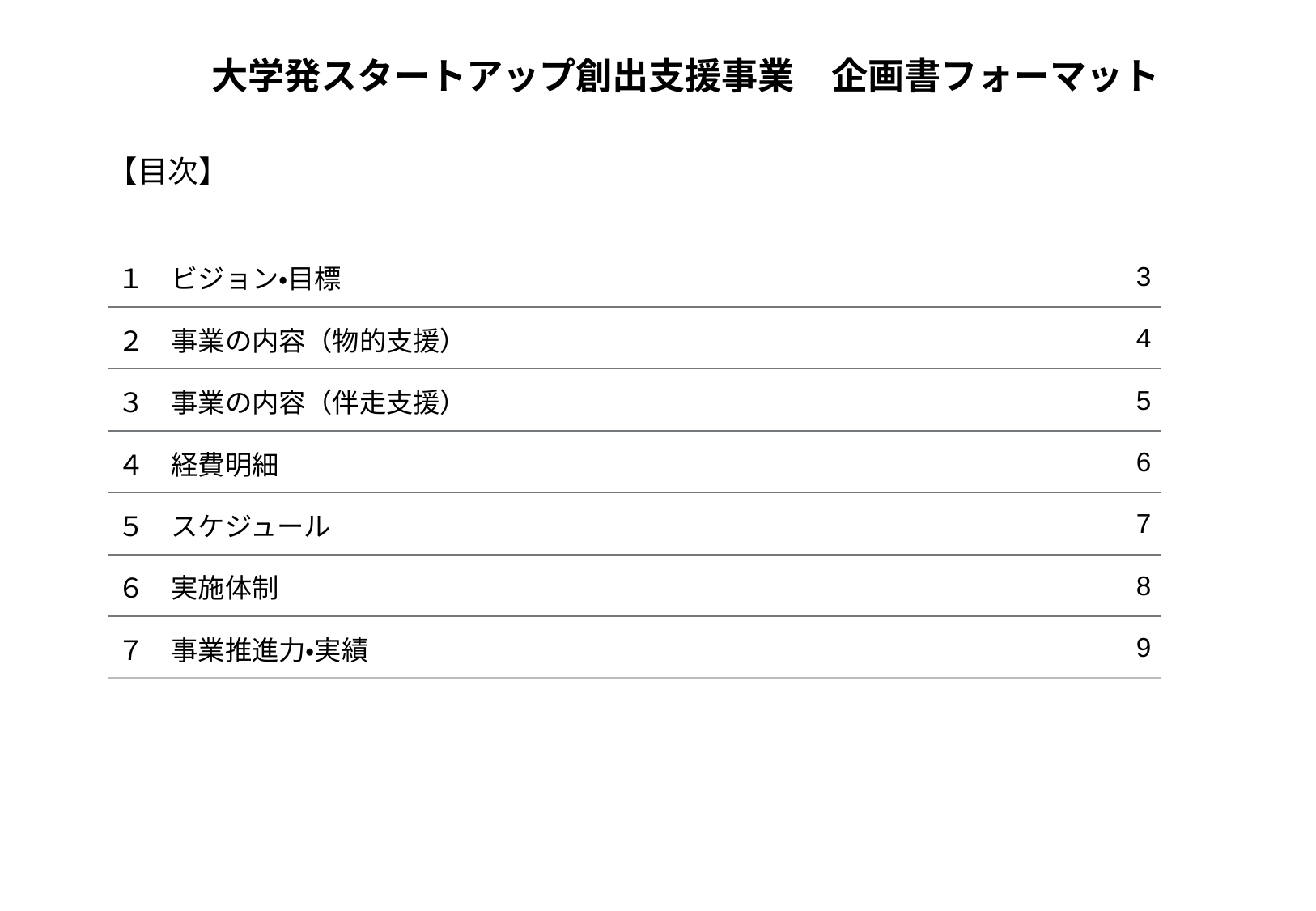

大学発スタートアップ創出支援事業　企画書フォーマット
【目次】
| １　ビジョン・目標 | 3 |
| --- | --- |
| ２　事業の内容（物的支援） | 4 |
| ３　事業の内容（伴走支援） | 5 |
| ４　経費明細 | 6 |
| ５　スケジュール | 7 |
| ６　実施体制 | 8 |
| ７　事業推進力・実績 | 9 |